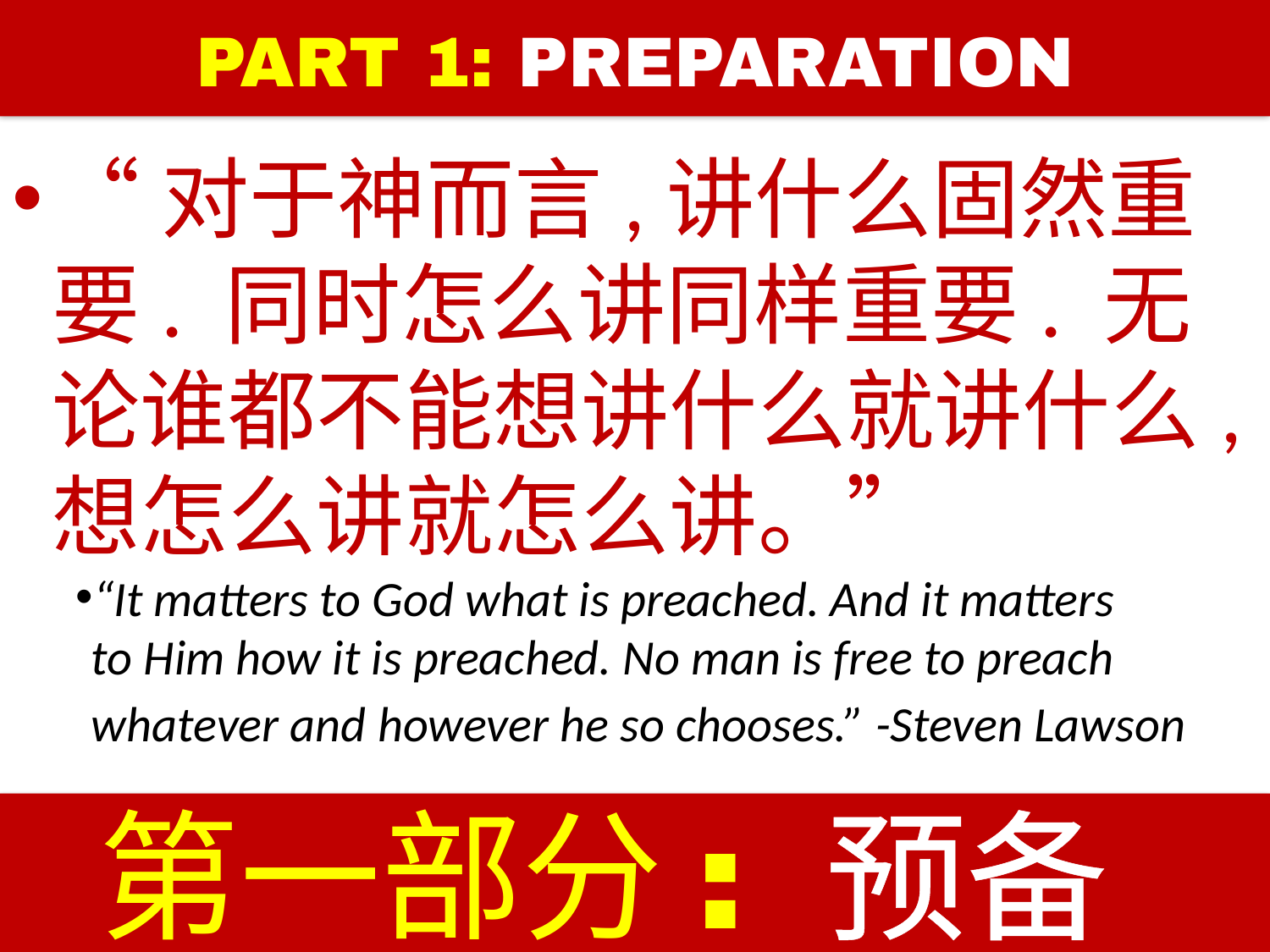

# PART 1: PREPARATION
“对于神而言,讲什么固然重要. 同时怎么讲同样重要. 无论谁都不能想讲什么就讲什么,想怎么讲就怎么讲。”
“It matters to God what is preached. And it matters         to Him how it is preached. No man is free to preach whatever and however he so chooses.” -Steven Lawson
第一部分: 预备